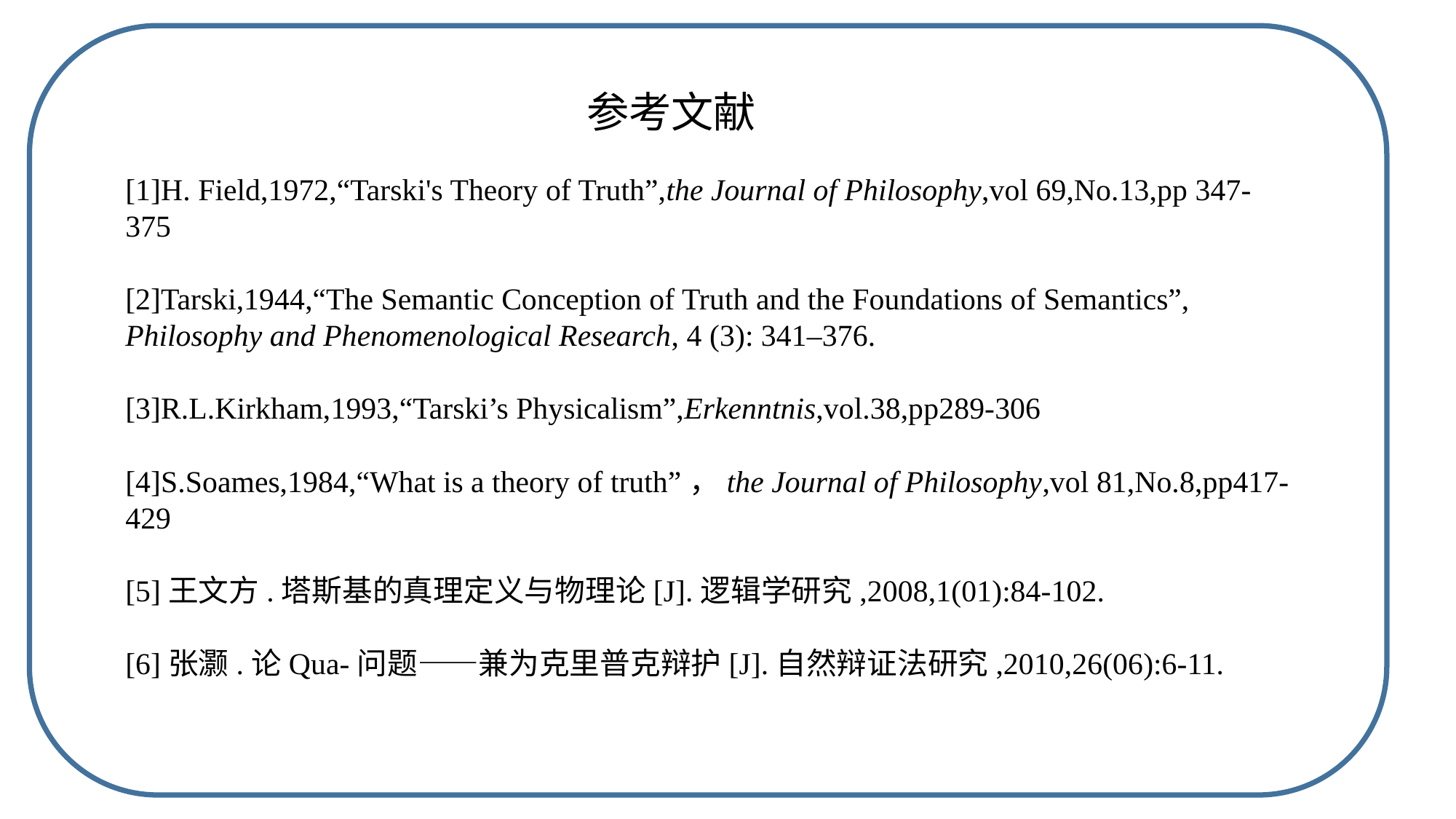

参考文献
[1]H. Field,1972,“Tarski's Theory of Truth”,the Journal of Philosophy,vol 69,No.13,pp 347-375

[2]Tarski,1944,“The Semantic Conception of Truth and the Foundations of Semantics”, Philosophy and Phenomenological Research, 4 (3): 341–376.

[3]R.L.Kirkham,1993,“Tarski’s Physicalism”,Erkenntnis,vol.38,pp289-306

[4]S.Soames,1984,“What is a theory of truth”，the Journal of Philosophy,vol 81,No.8,pp417-429

[5]王文方.塔斯基的真理定义与物理论[J].逻辑学研究,2008,1(01):84-102.

[6]张灏.论Qua-问题——兼为克里普克辩护[J].自然辩证法研究,2010,26(06):6-11.